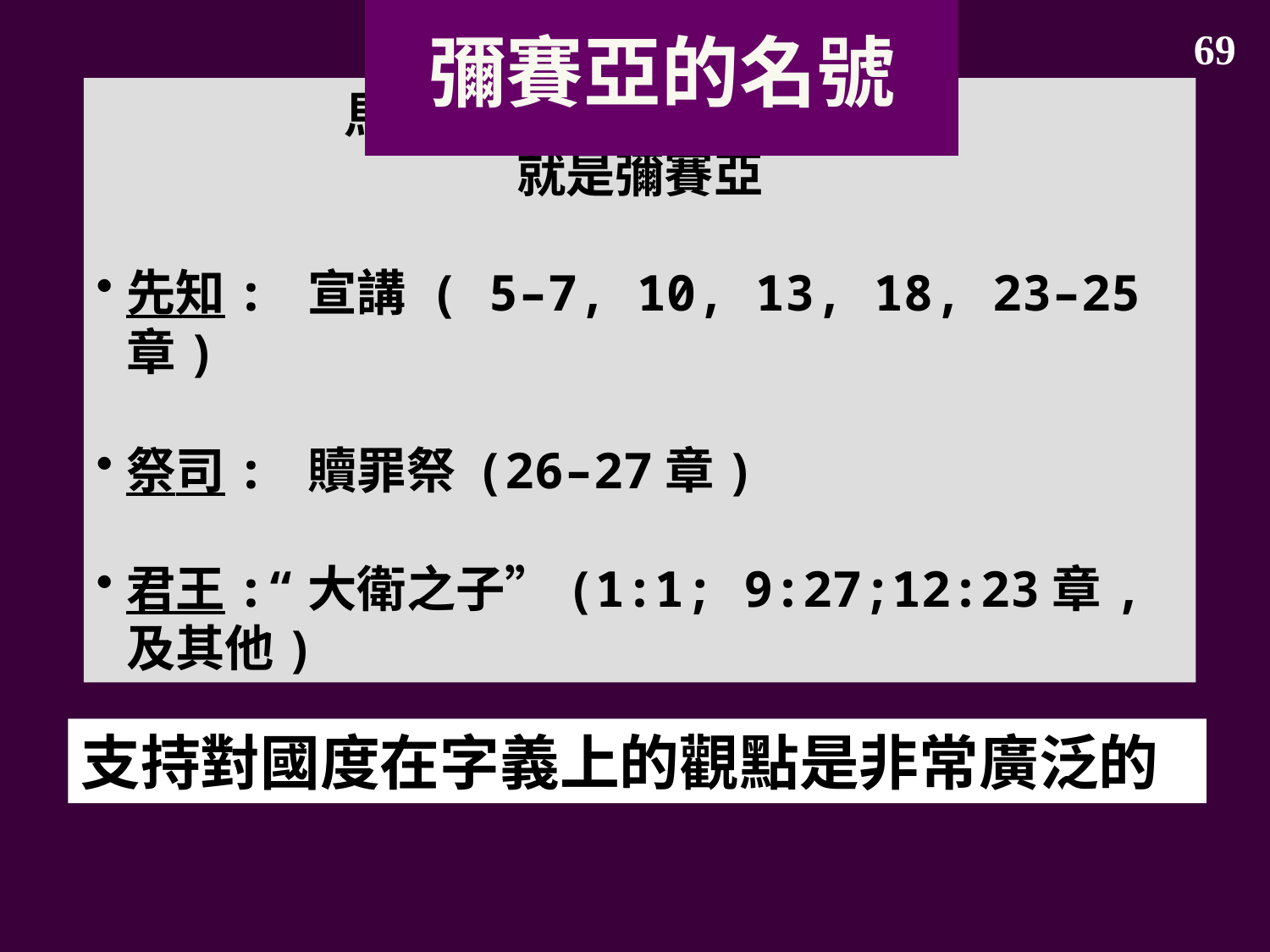

69
彌賽亞的名號
馬太從三方面來表達出耶稣
就是彌賽亞

先知: 宣講 ( 5–7, 10, 13, 18, 23–25章)

祭司: 贖罪祭 (26–27章)

君王:“大衛之子”(1:1; 9:27;12:23章,及其他)
支持對國度在字義上的觀點是非常廣泛的